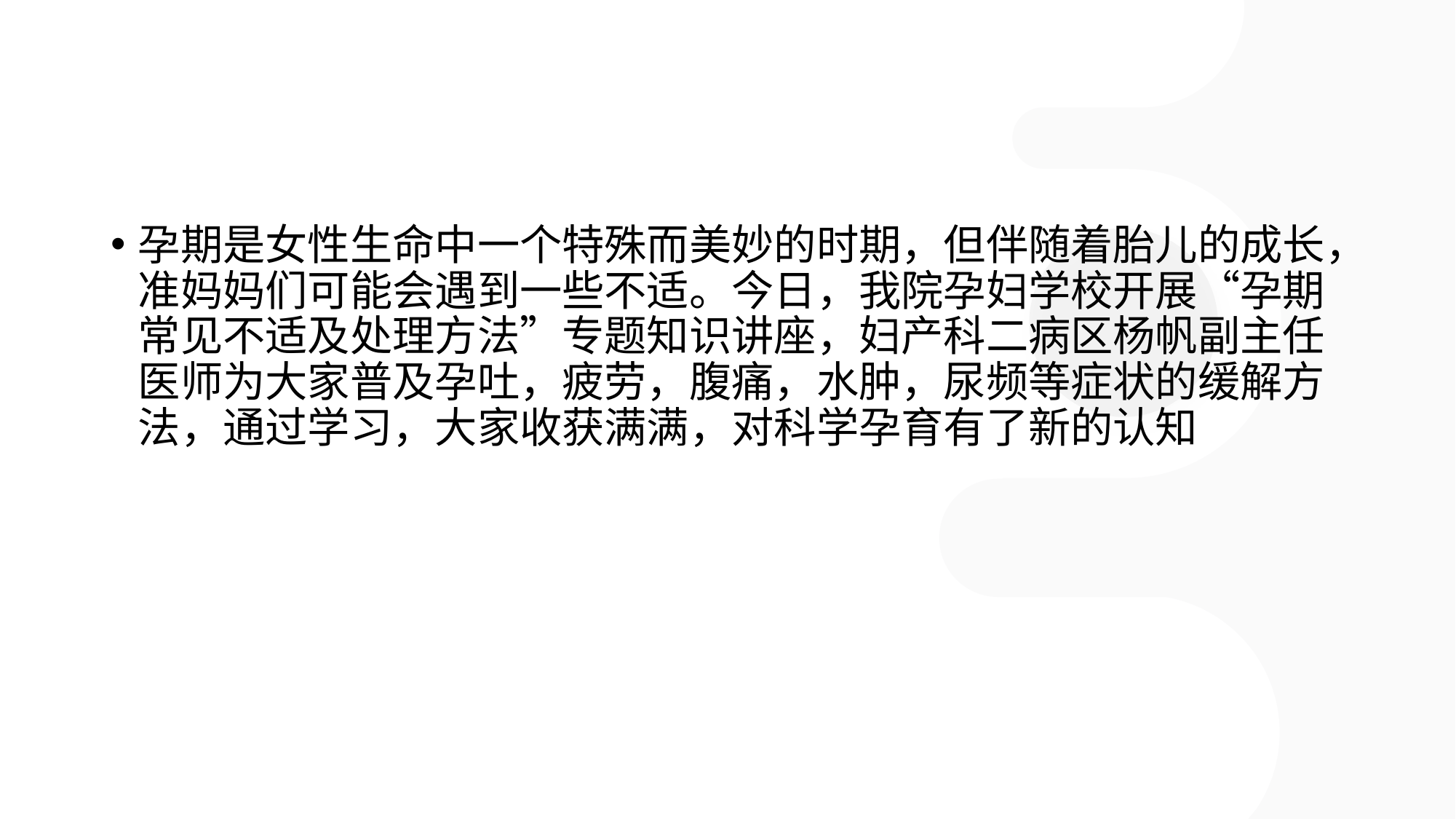

孕期是女性生命中一个特殊而美妙的时期，但伴随着胎儿的成长，准妈妈们可能会遇到一些不适。今日，我院孕妇学校开展“孕期常见不适及处理方法”专题知识讲座，妇产科二病区杨帆副主任医师为大家普及孕吐，疲劳，腹痛，水肿，尿频等症状的缓解方法，通过学习，大家收获满满，对科学孕育有了新的认知